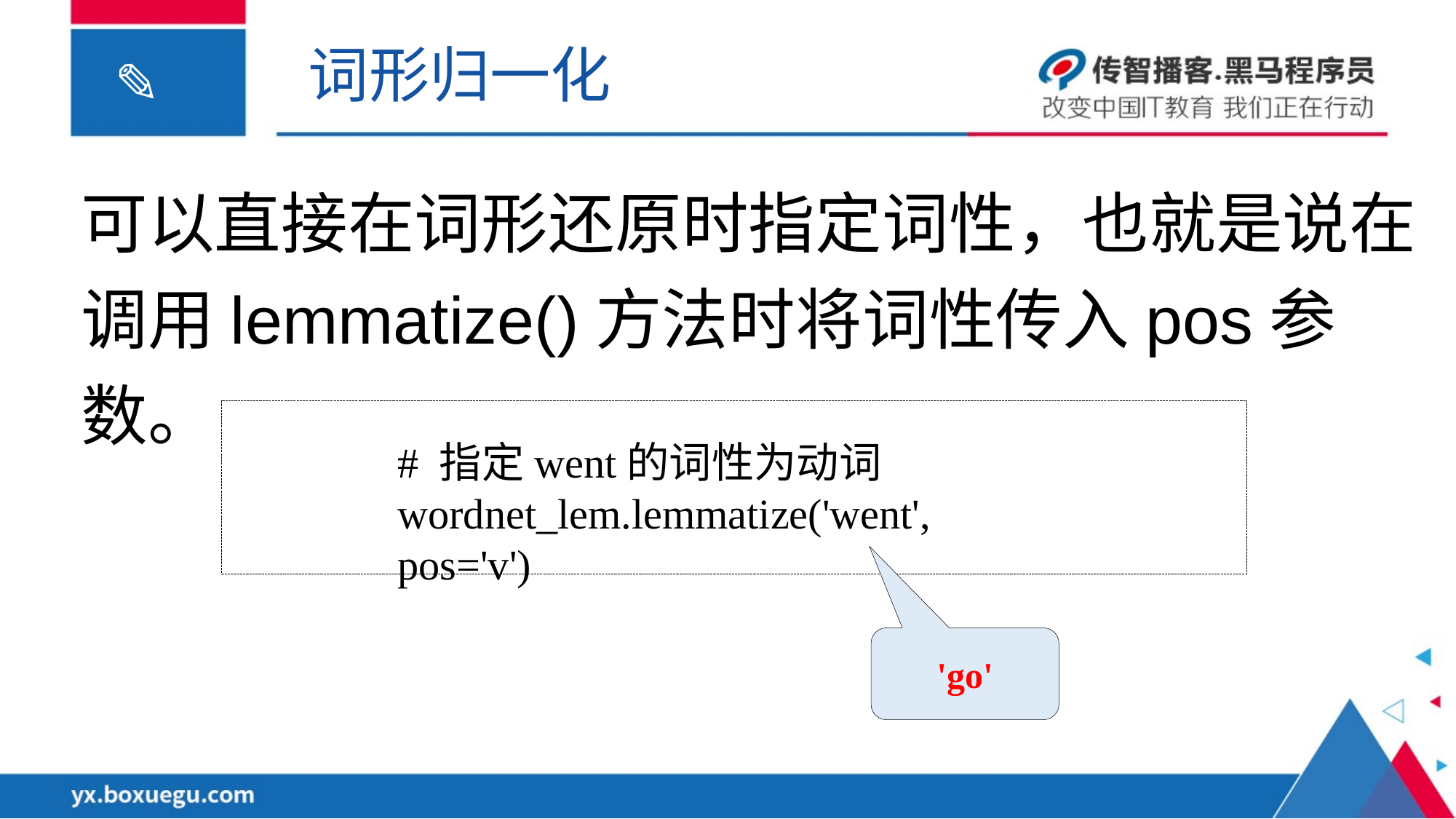

词形归一化
可以直接在词形还原时指定词性，也就是说在调用lemmatize()方法时将词性传入pos参数。

# 指定went的词性为动词
wordnet_lem.lemmatize('went', pos='v')
'go'